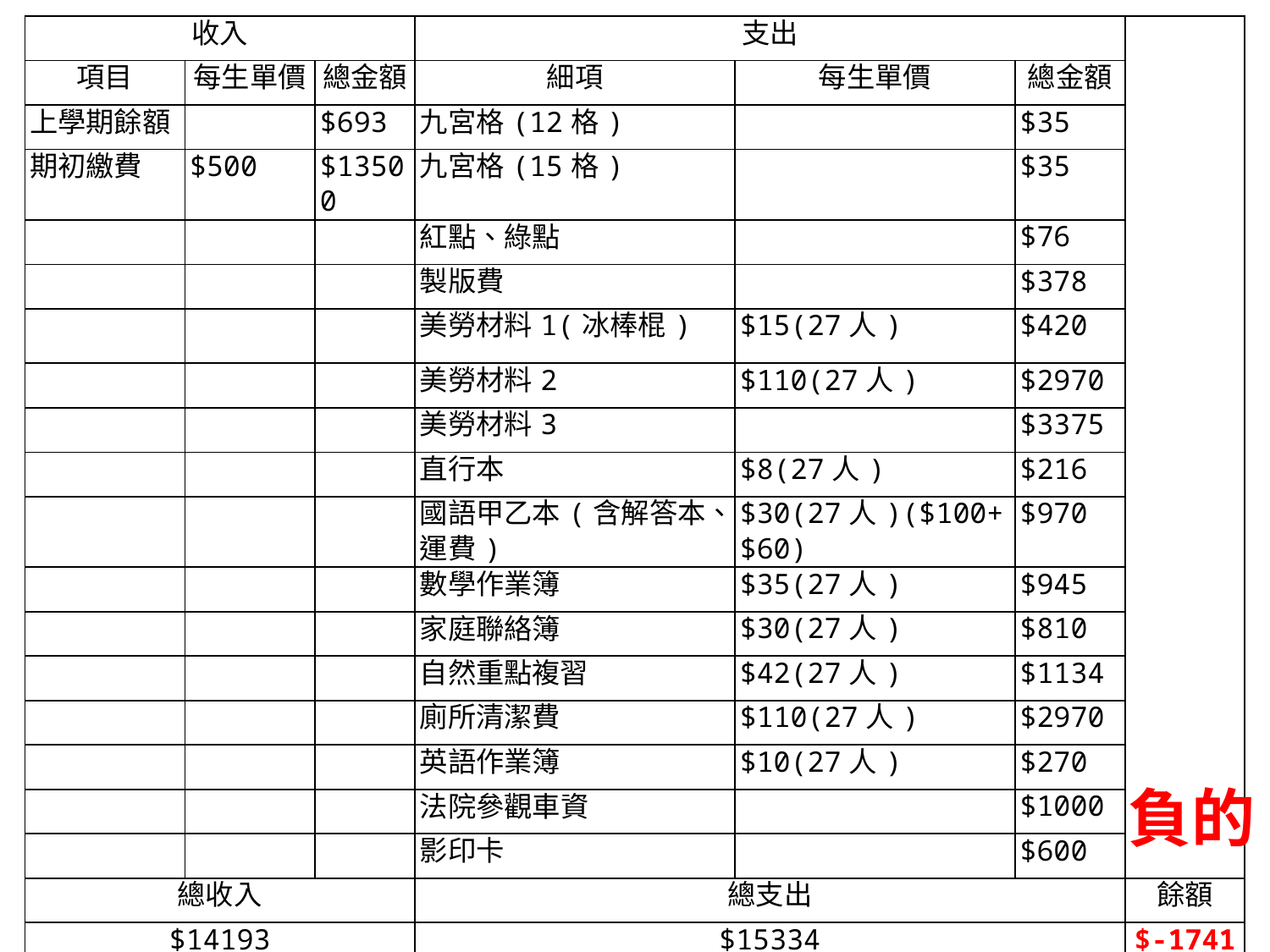

| 收入 |  |  | 支出 |  |  |  |
| --- | --- | --- | --- | --- | --- | --- |
| 項目 | 每生單價 | 總金額 | 細項 | 每生單價 | 總金額 |  |
| 上學期餘額 |  | $693 | 九宮格(12格) |  | $35 |  |
| 期初繳費 | $500 | $13500 | 九宮格(15格) |  | $35 |  |
|  |  |  | 紅點、綠點 |  | $76 |  |
|  |  |  | 製版費 |  | $378 |  |
|  |  |  | 美勞材料1(冰棒棍) | $15(27人) | $420 |  |
|  |  |  | 美勞材料2 | $110(27人) | $2970 |  |
|  |  |  | 美勞材料3 |  | $3375 |  |
|  |  |  | 直行本 | $8(27人) | $216 |  |
|  |  |  | 國語甲乙本(含解答本、運費) | $30(27人)($100+$60) | $970 |  |
|  |  |  | 數學作業簿 | $35(27人) | $945 |  |
|  |  |  | 家庭聯絡簿 | $30(27人) | $810 |  |
|  |  |  | 自然重點複習 | $42(27人) | $1134 |  |
|  |  |  | 廁所清潔費 | $110(27人) | $2970 |  |
|  |  |  | 英語作業簿 | $10(27人) | $270 |  |
|  |  |  | 法院參觀車資 |  | $1000 |  |
|  |  |  | 影印卡 |  | $600 |  |
| 總收入 |  |  | 總支出 |  |  | 餘額 |
| $14193 |  |  | $15334 |  |  | $-1741 |
負的